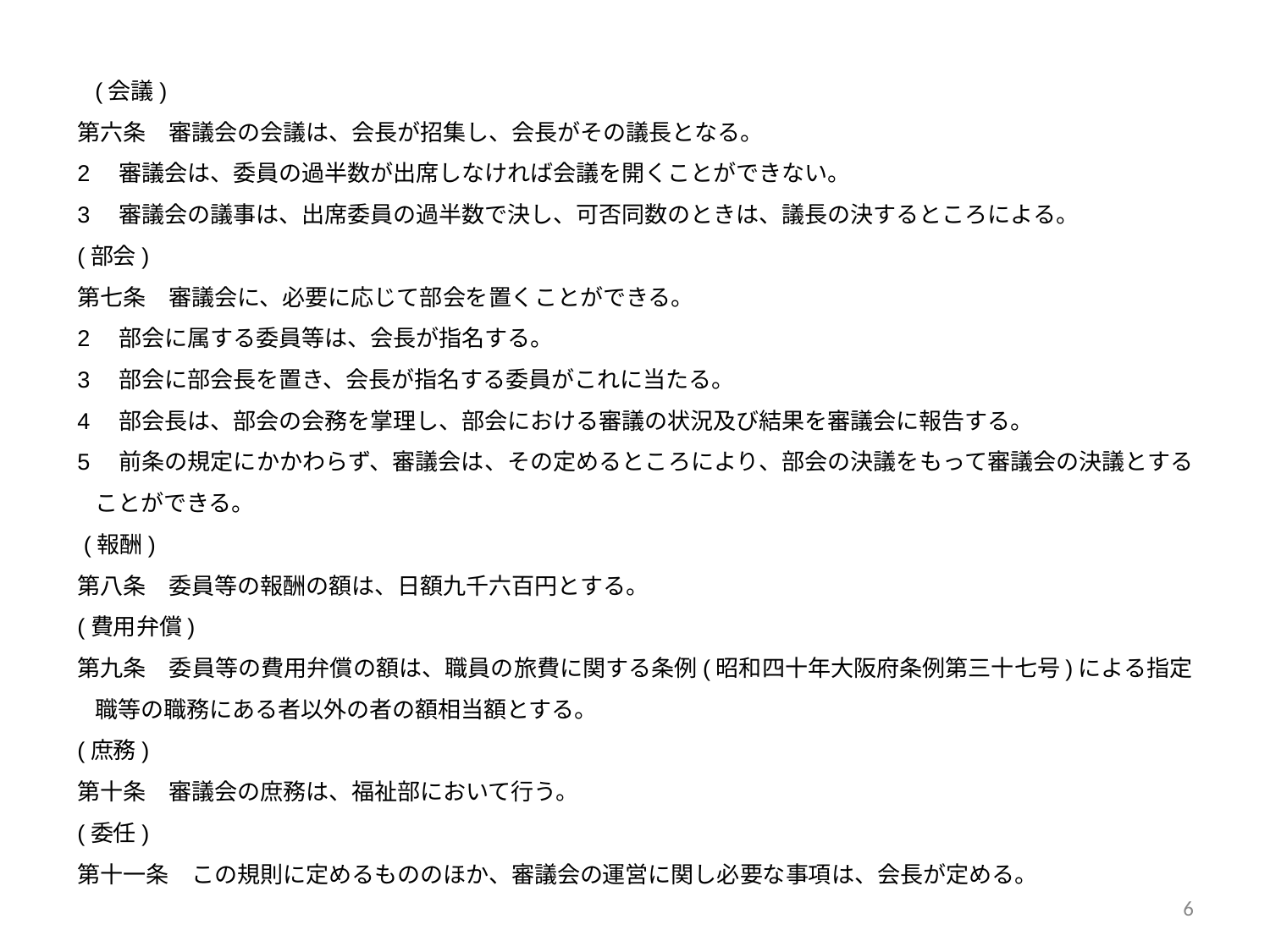

(会議)
第六条　審議会の会議は、会長が招集し、会長がその議長となる。
2　審議会は、委員の過半数が出席しなければ会議を開くことができない。
3　審議会の議事は、出席委員の過半数で決し、可否同数のときは、議長の決するところによる。
(部会)
第七条　審議会に、必要に応じて部会を置くことができる。
2　部会に属する委員等は、会長が指名する。
3　部会に部会長を置き、会長が指名する委員がこれに当たる。
4　部会長は、部会の会務を掌理し、部会における審議の状況及び結果を審議会に報告する。
5　前条の規定にかかわらず、審議会は、その定めるところにより、部会の決議をもって審議会の決議とすることができる。
 (報酬)
第八条　委員等の報酬の額は、日額九千六百円とする。
(費用弁償)
第九条　委員等の費用弁償の額は、職員の旅費に関する条例(昭和四十年大阪府条例第三十七号)による指定職等の職務にある者以外の者の額相当額とする。
(庶務)
第十条　審議会の庶務は、福祉部において行う。
(委任)
第十一条　この規則に定めるもののほか、審議会の運営に関し必要な事項は、会長が定める。
6